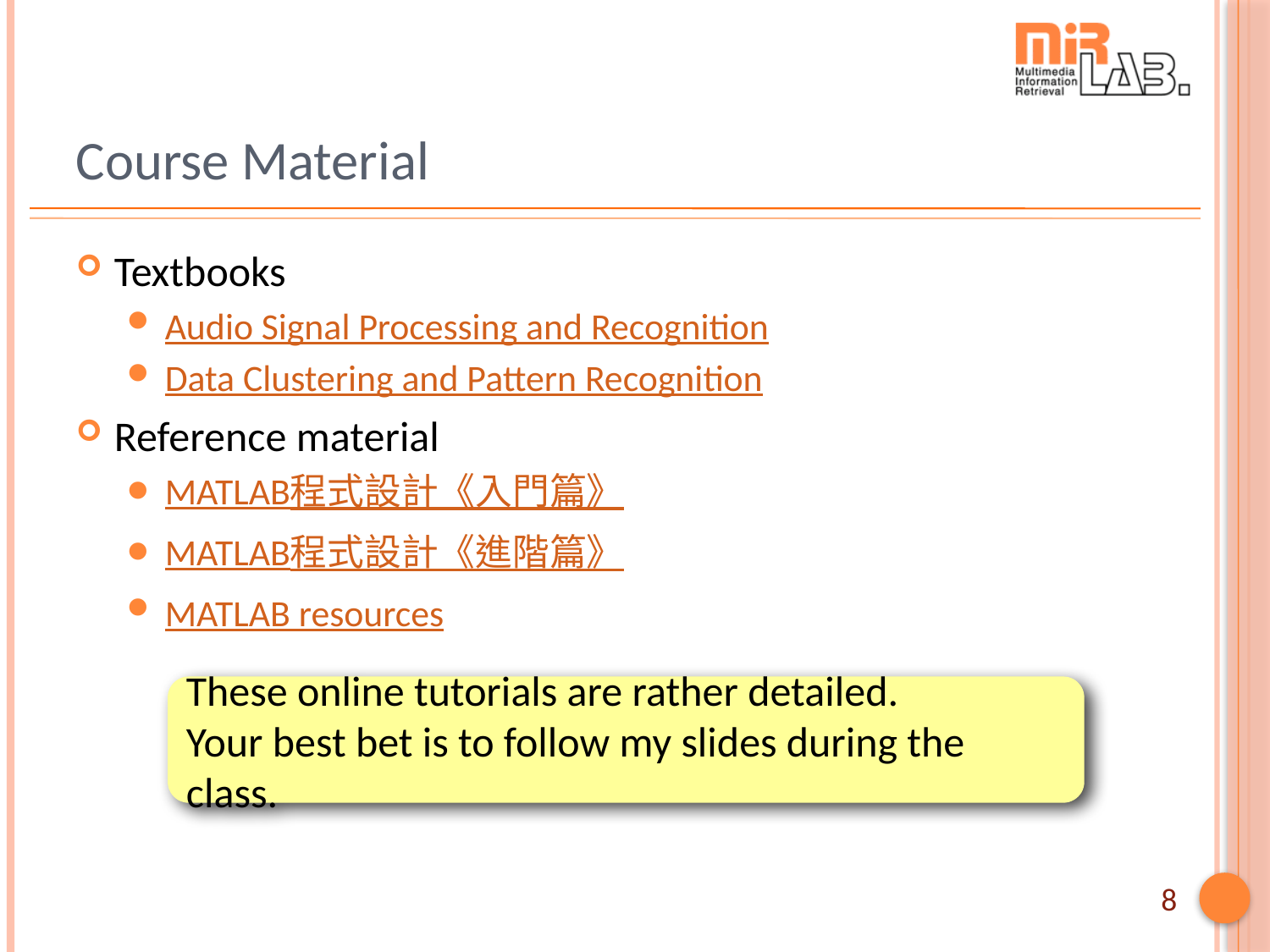

# Course Material
Textbooks
Audio Signal Processing and Recognition
Data Clustering and Pattern Recognition
Reference material
MATLAB程式設計《入門篇》
MATLAB程式設計《進階篇》
MATLAB resources
These online tutorials are rather detailed.
Your best bet is to follow my slides during the class.